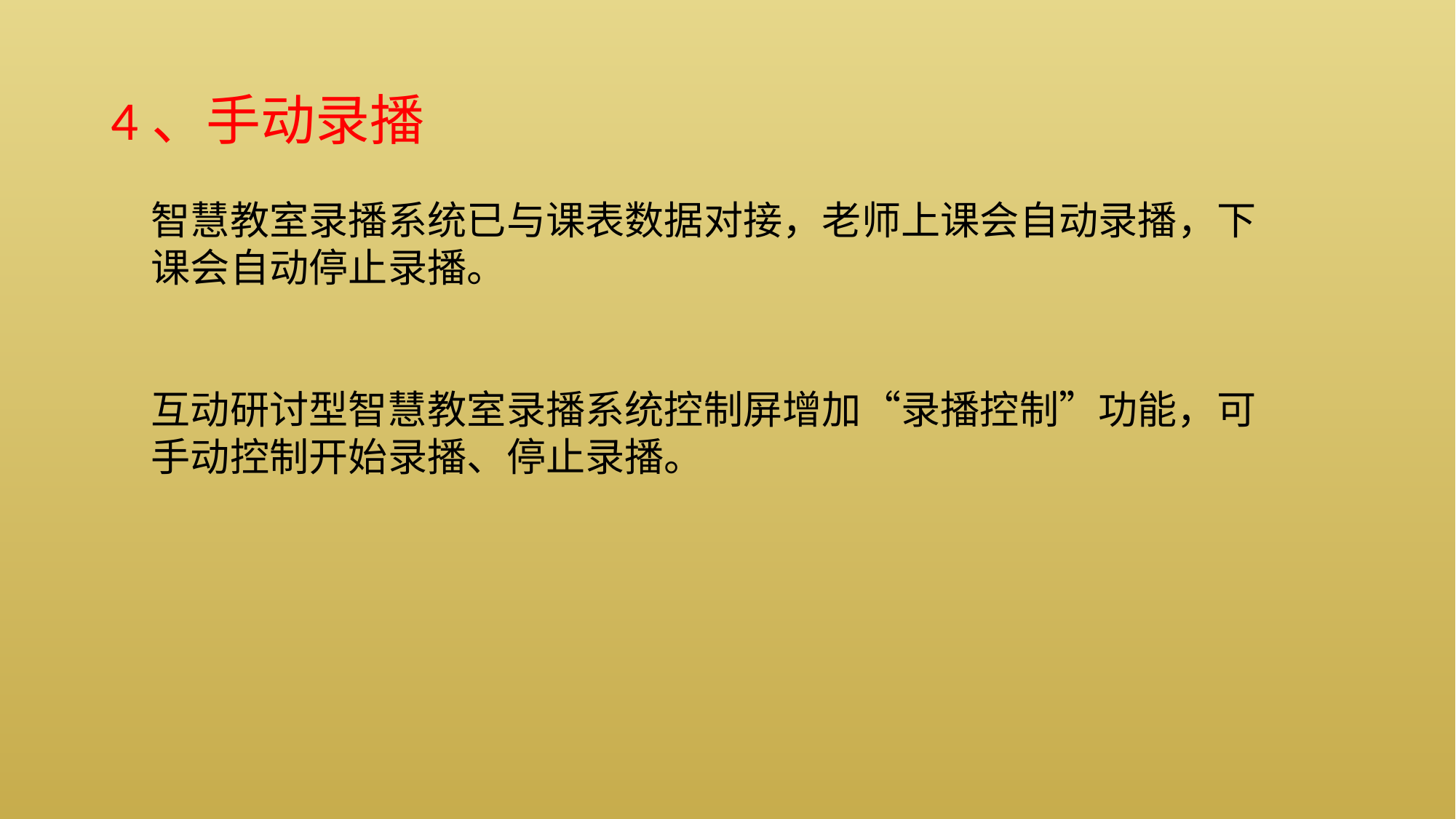

# 4、手动录播
智慧教室录播系统已与课表数据对接，老师上课会自动录播，下课会自动停止录播。

互动研讨型智慧教室录播系统控制屏增加“录播控制”功能，可手动控制开始录播、停止录播。